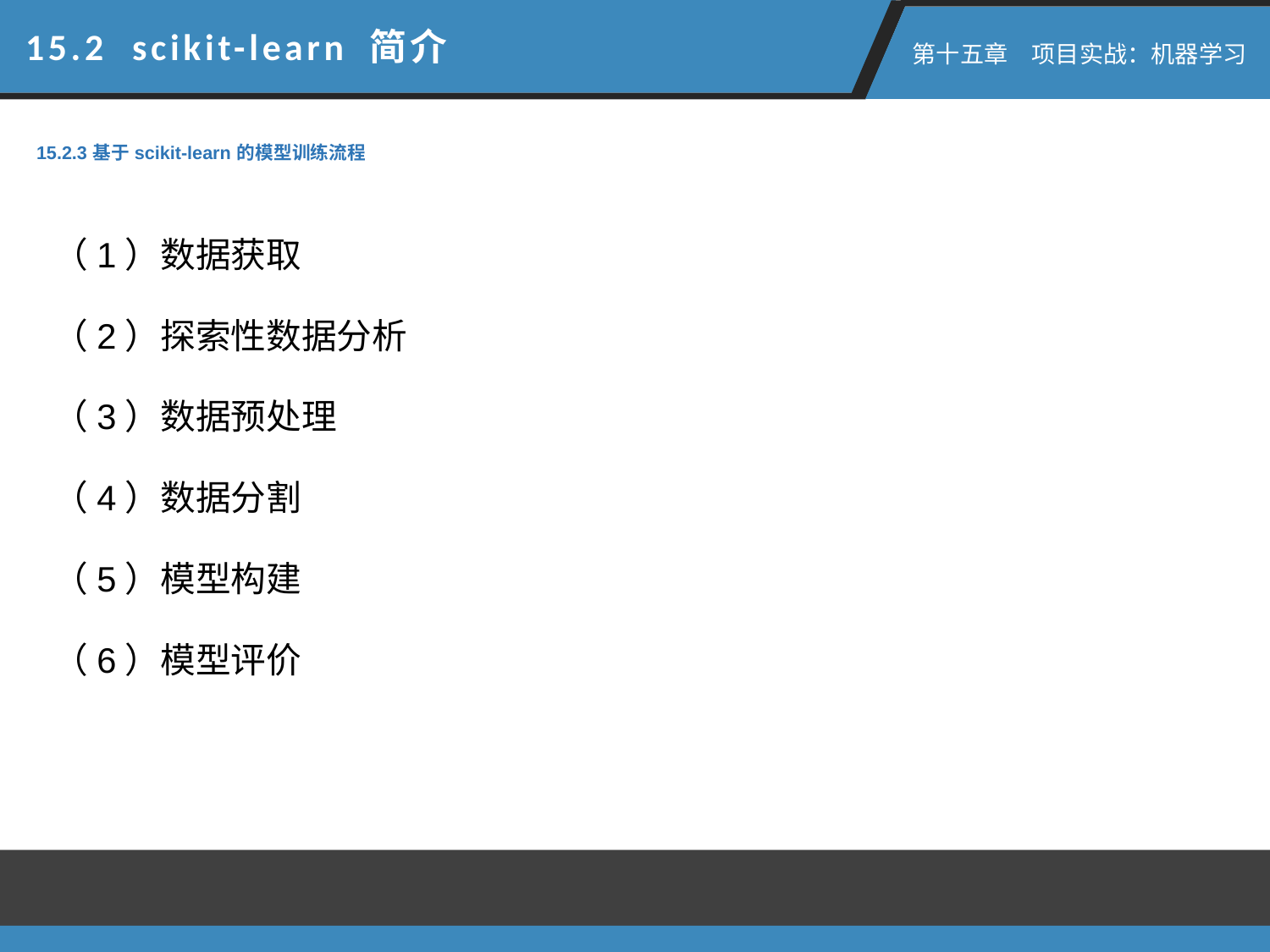

15.2  scikit-learn 简介

  第十五章　项目实战：机器学习
15.2.3 基于 scikit-learn 的模型训练流程

（1）数据获取
（2）探索性数据分析
（3）数据预处理
（4）数据分割
（5）模型构建
（6）模型评价